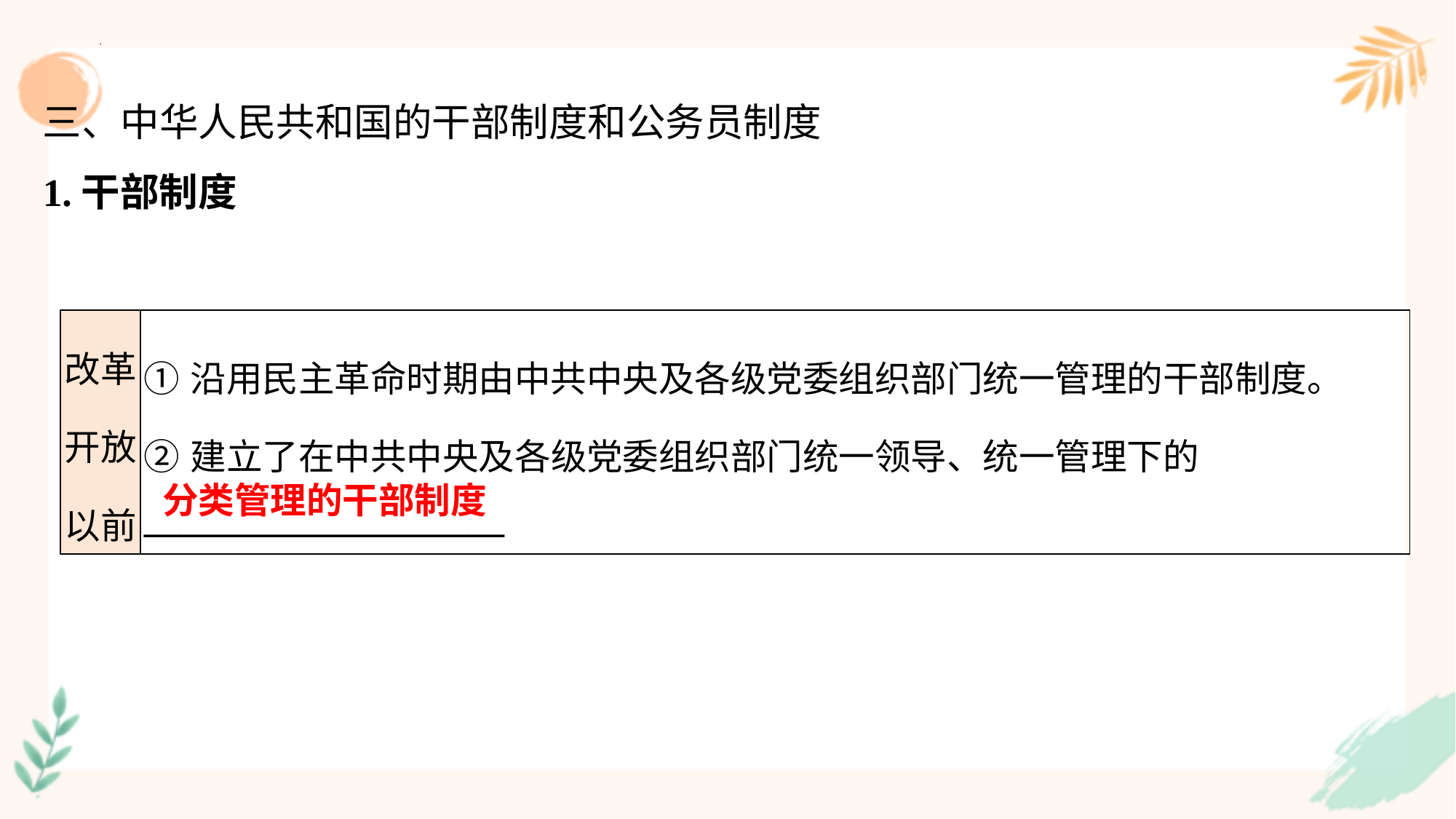

三、中华人民共和国的干部制度和公务员制度
1.干部制度
| 改革 开放 以前 | ①沿用民主革命时期由中共中央及各级党委组织部门统一管理的干部制度。 ②建立了在中共中央及各级党委组织部门统一领导、统一管理下的 \_\_\_\_\_\_\_\_\_\_\_\_\_\_\_\_\_\_\_\_ |
| --- | --- |
分类管理的干部制度